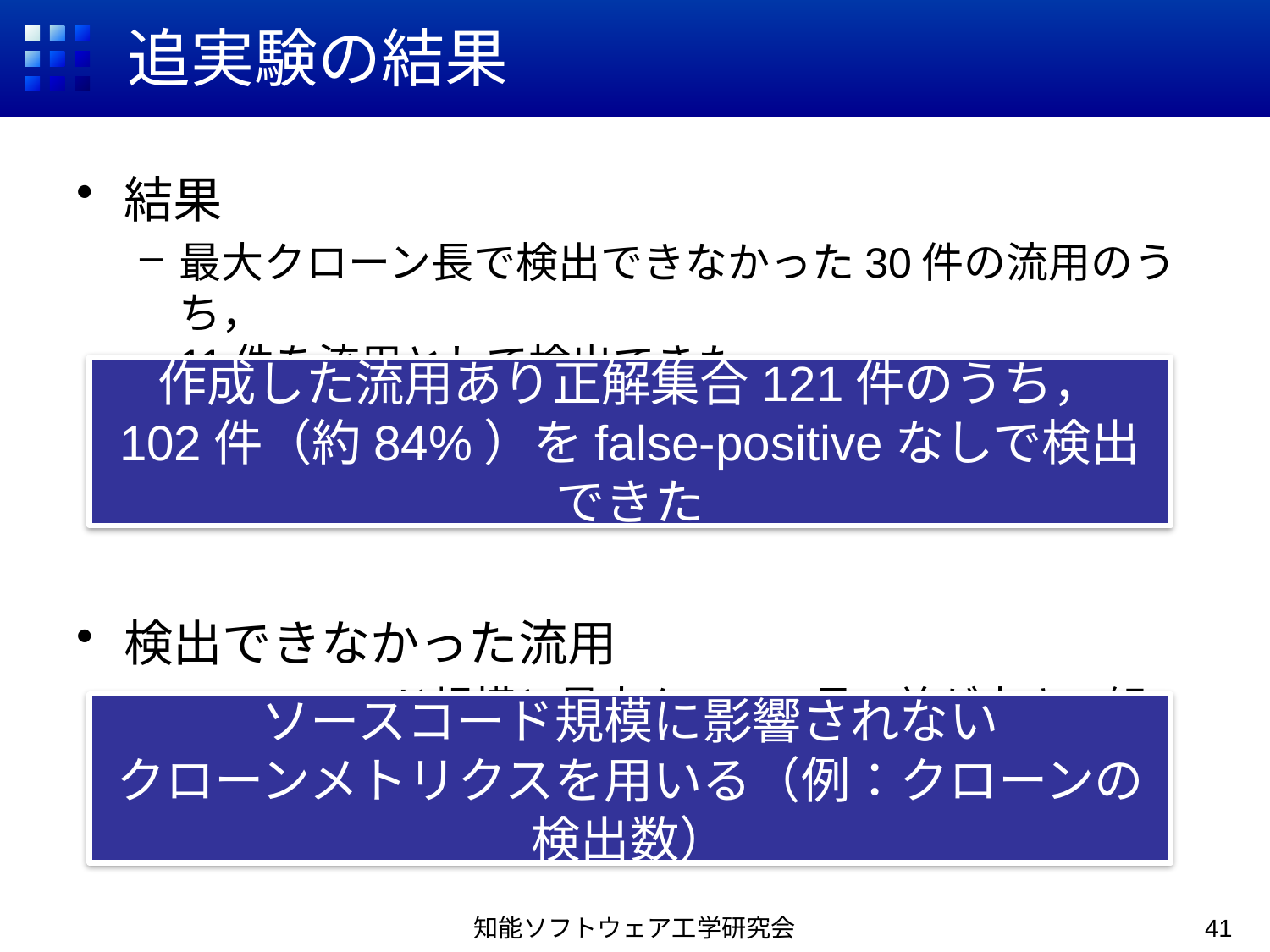

# 追実験の結果
結果
最大クローン長で検出できなかった30件の流用のうち，
11件を流用として検出できた

検出できなかった流用
ソースコード規模と最大クローン長の差が大きい組
作成した流用あり正解集合121件のうち，
102件（約84%）をfalse-positiveなしで検出できた
ソースコード規模に影響されない
クローンメトリクスを用いる（例：クローンの検出数）
知能ソフトウェア工学研究会
41